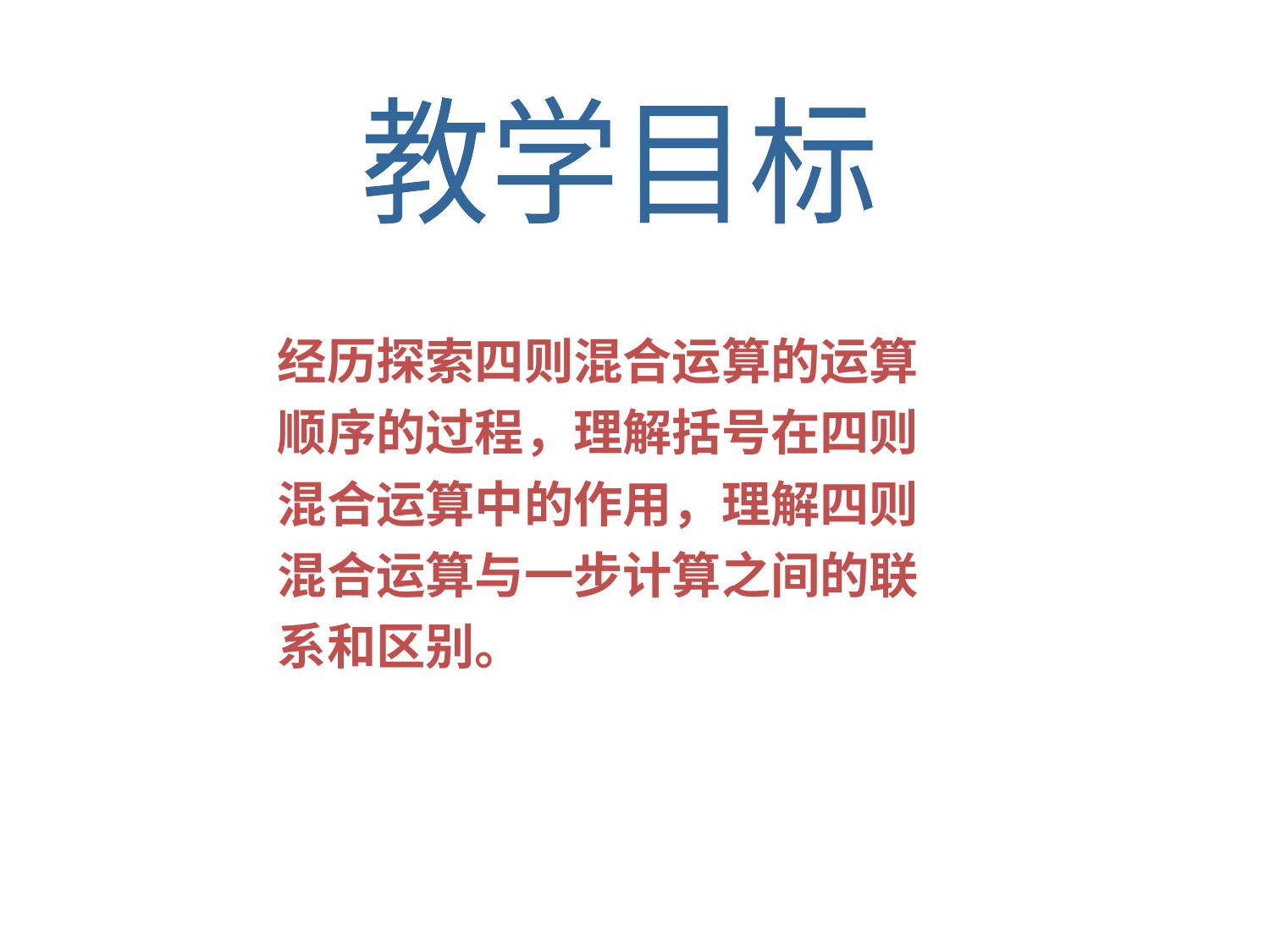

教学目标
| 经历探索四则混合运算的运算顺序的过程，理解括号在四则混合运算中的作用，理解四则混合运算与一步计算之间的联系和区别。 |
| --- |